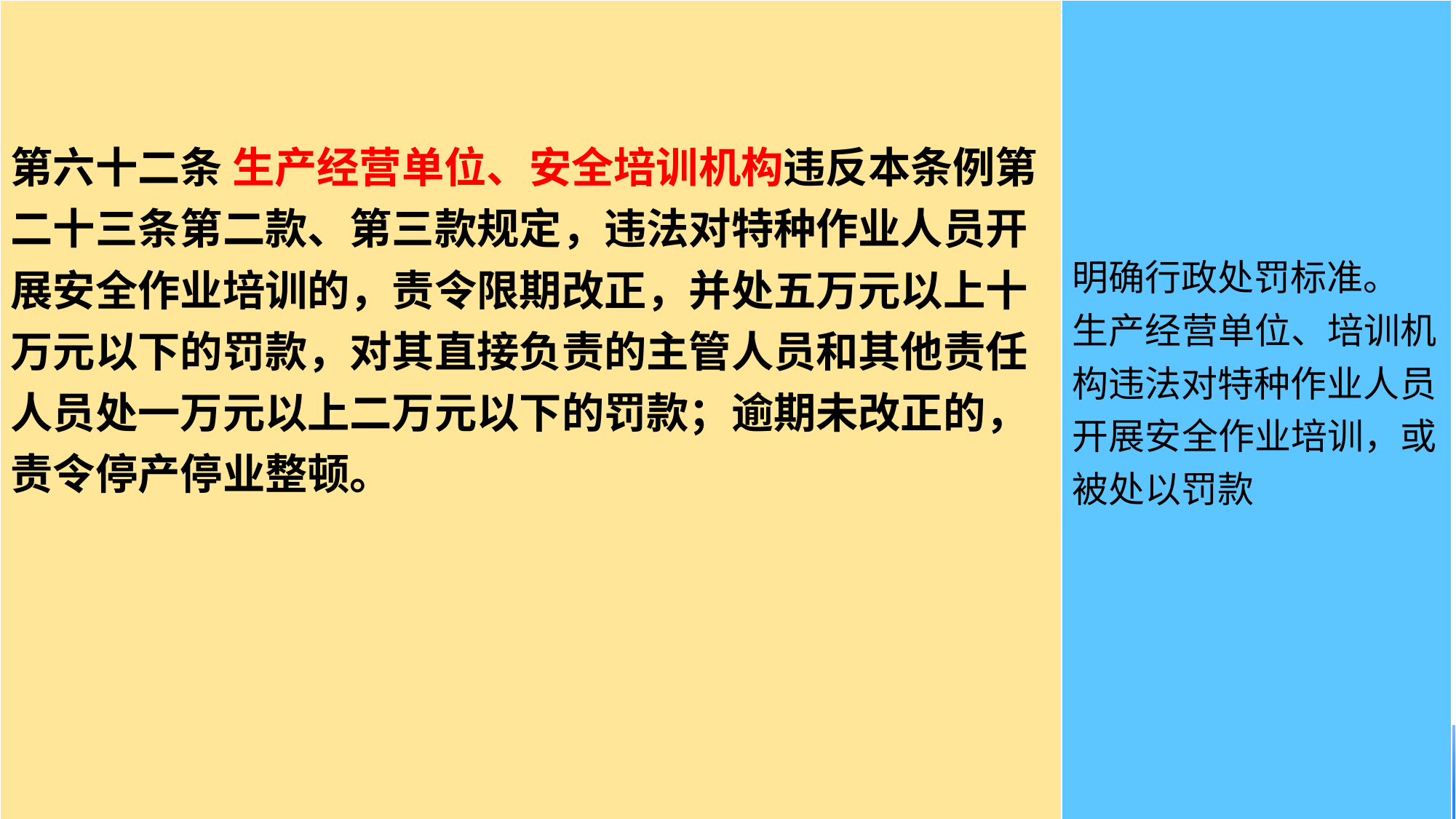

| 第六十二条 生产经营单位、安全培训机构违反本条例第二十三条第二款、第三款规定，违法对特种作业人员开展安全作业培训的，责令限期改正，并处五万元以上十万元以下的罚款，对其直接负责的主管人员和其他责任人员处一万元以上二万元以下的罚款；逾期未改正的，责令停产停业整顿。 | 明确行政处罚标准。 生产经营单位、培训机构违法对特种作业人员开展安全作业培训，或被处以罚款 |
| --- | --- |
#